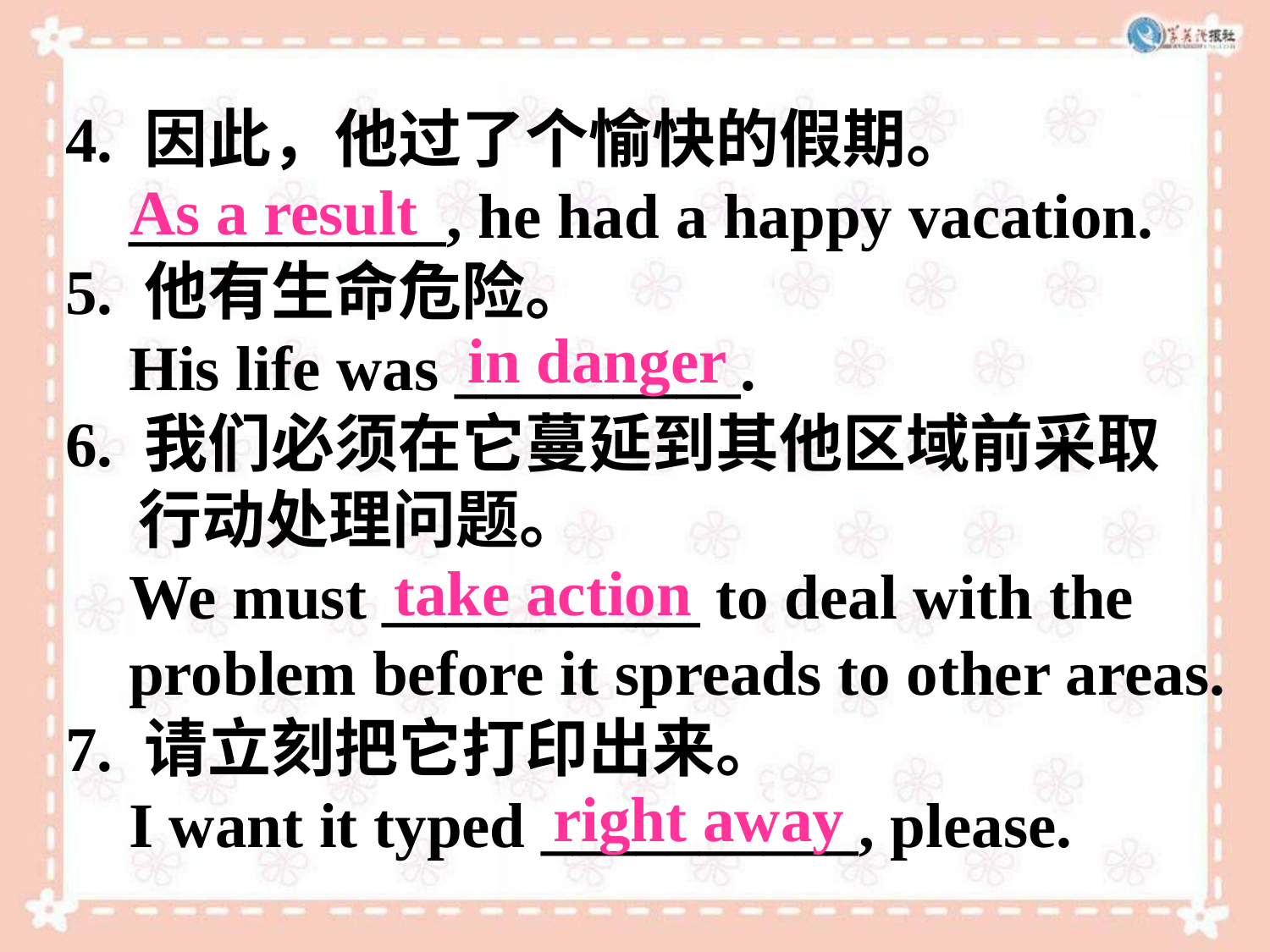

4. 因此，他过了个愉快的假期。
    __________, he had a happy vacation.
5. 他有生命危险。
    His life was _________.
6. 我们必须在它蔓延到其他区域前采取
    行动处理问题。
    We must __________ to deal with the
    problem before it spreads to other areas.
7. 请立刻把它打印出来。
    I want it typed __________, please.
As a result
in danger
take action
right away